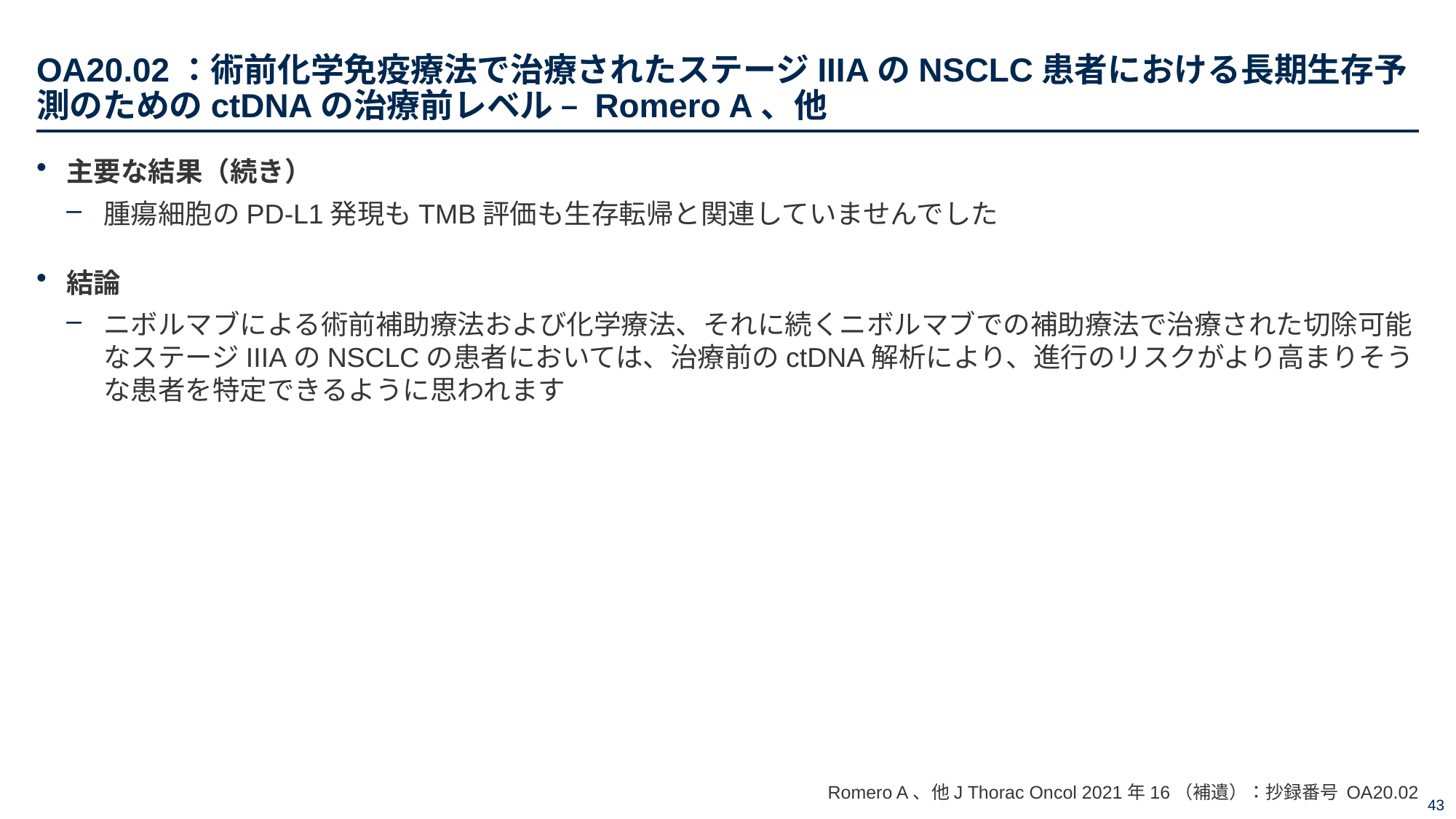

# OA20.02：術前化学免疫療法で治療されたステージIIIAのNSCLC患者における長期生存予測のためのctDNAの治療前レベル – Romero A、他
主要な結果（続き）
腫瘍細胞のPD-L1発現もTMB評価も生存転帰と関連していませんでした
結論
ニボルマブによる術前補助療法および化学療法、それに続くニボルマブでの補助療法で治療された切除可能なステージIIIAのNSCLCの患者においては、治療前のctDNA解析により、進行のリスクがより高まりそうな患者を特定できるように思われます

Romero A、他J Thorac Oncol 2021年16（補遺）：抄録番号 OA20.02